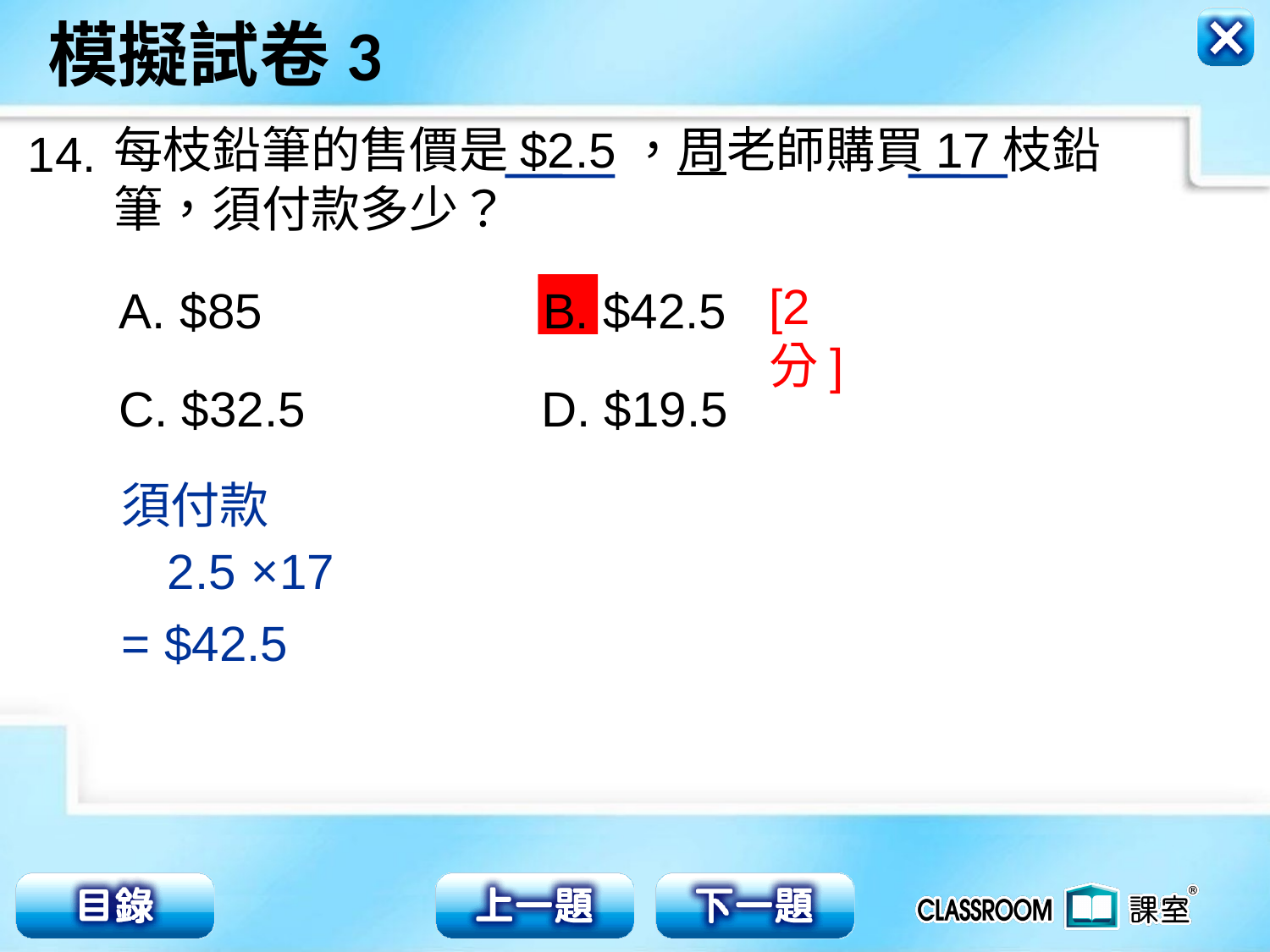

每枝鉛筆的售價是$2.5，周老師購買17枝鉛筆，須付款多少？
14.

 $85                     B. $42.5
C. $32.5                 D. $19.5
[2分]

須付款
2.5 ×17
= $42.5